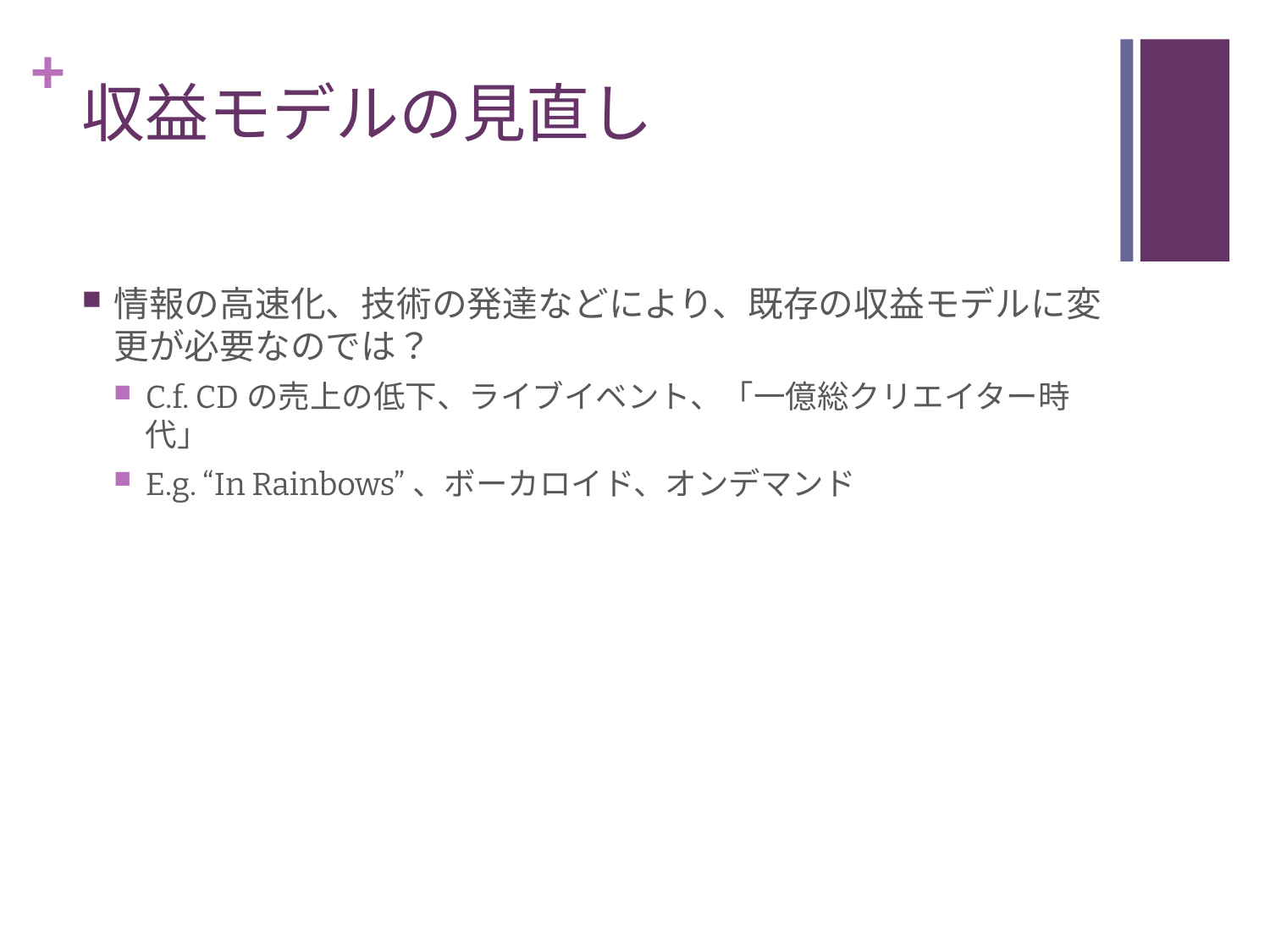

# 収益モデルの見直し
情報の高速化、技術の発達などにより、既存の収益モデルに変更が必要なのでは？
C.f. CDの売上の低下、ライブイベント、「一億総クリエイター時代」
E.g. “In Rainbows”、ボーカロイド、オンデマンド